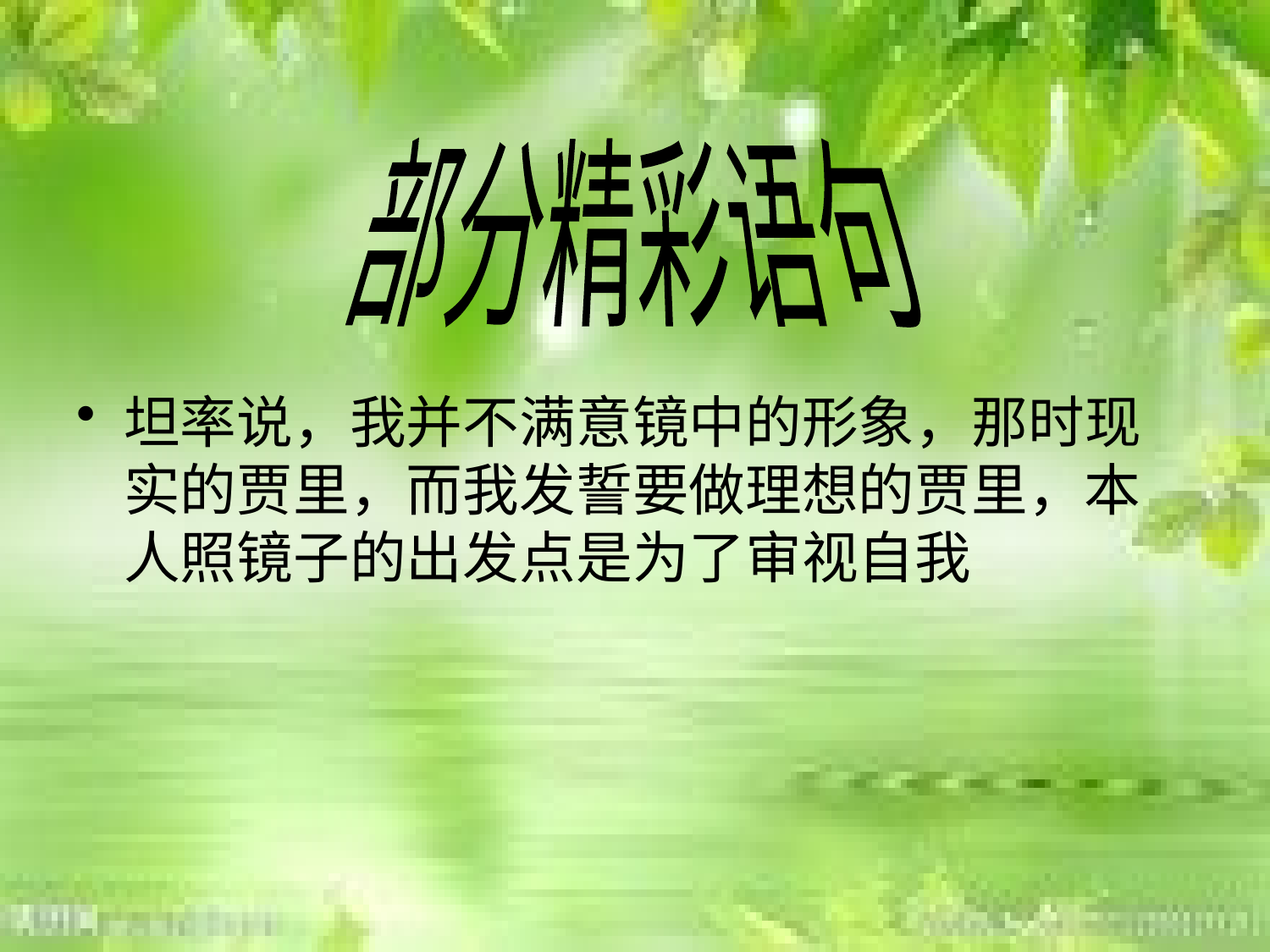

#
部分精彩语句

坦率说，我并不满意镜中的形象，那时现实的贾里，而我发誓要做理想的贾里，本人照镜子的出发点是为了审视自我